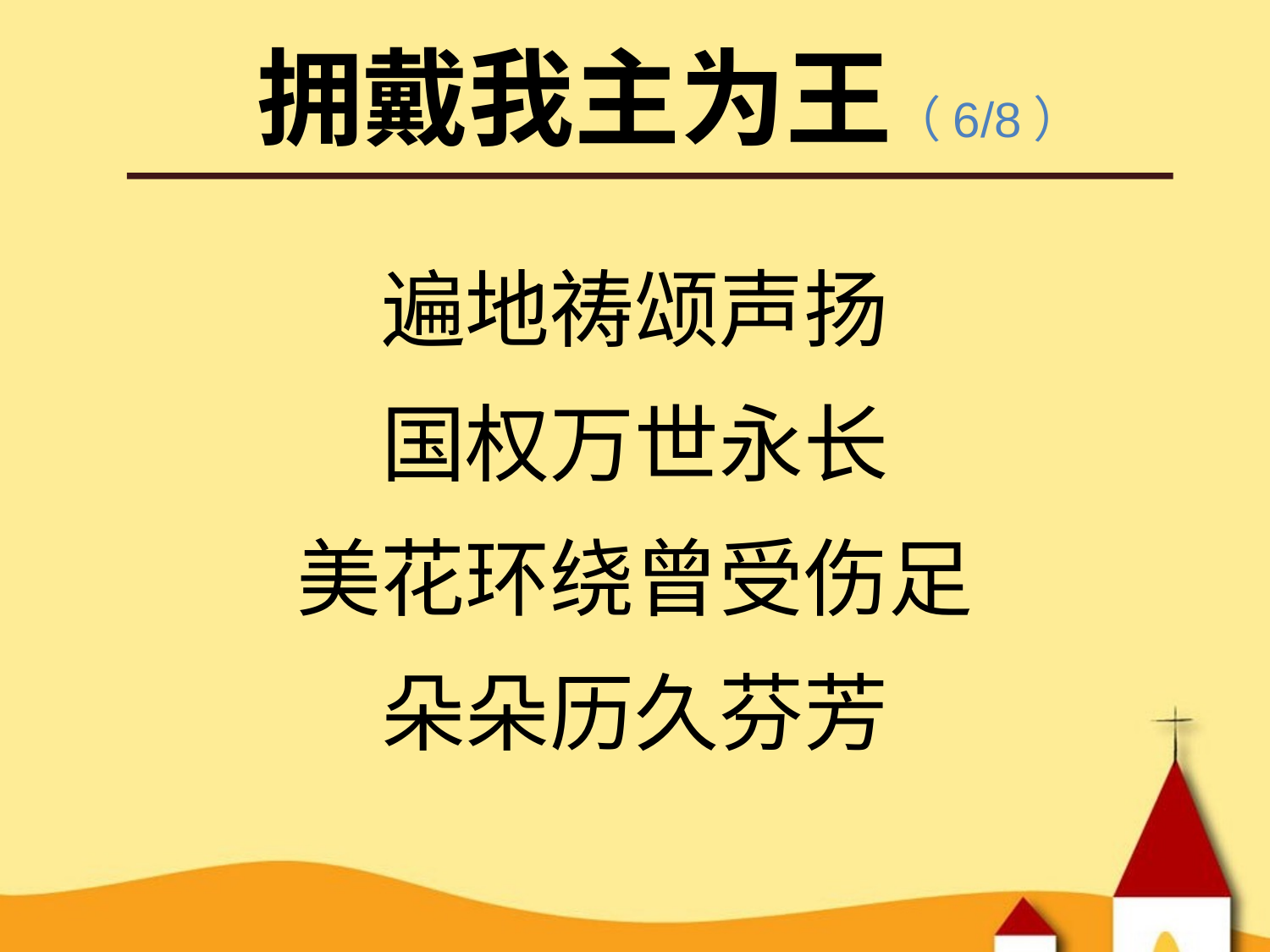

拥戴我主为王（6/8）

遍地祷颂声扬
国权万世永长
美花环绕曾受伤足
朵朵历久芬芳